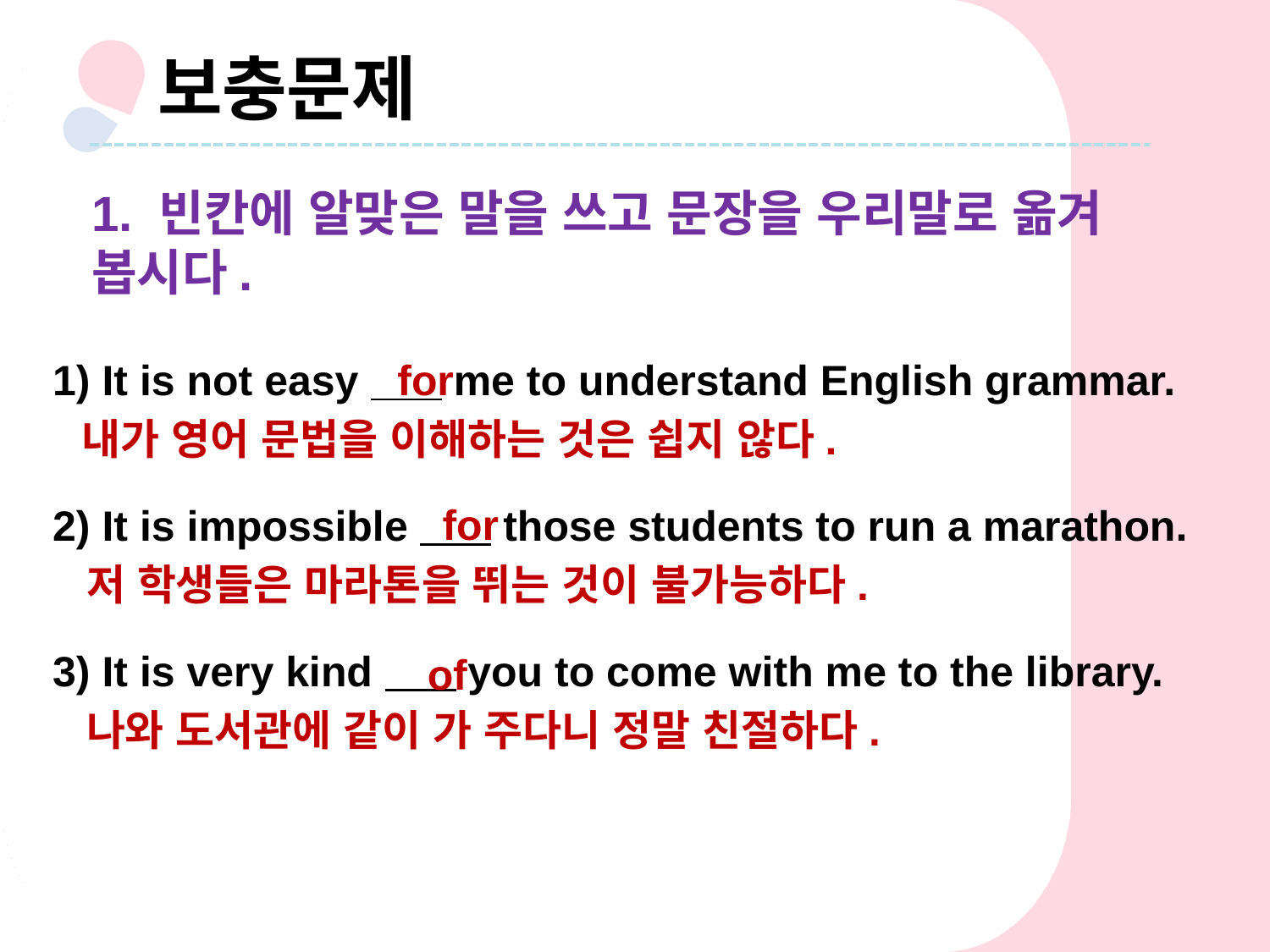

보충문제
1. 빈칸에 알맞은 말을 쓰고 문장을 우리말로 옮겨 봅시다.
for
1) It is not easy        me to understand English grammar.
  내가 영어 문법을 이해하는 것은 쉽지 않다.
2) It is impossible        those students to run a marathon.
  저 학생들은 마라톤을 뛰는 것이 불가능하다.
3) It is very kind        you to come with me to the library.
  나와 도서관에 같이 가 주다니 정말 친절하다.

for
of